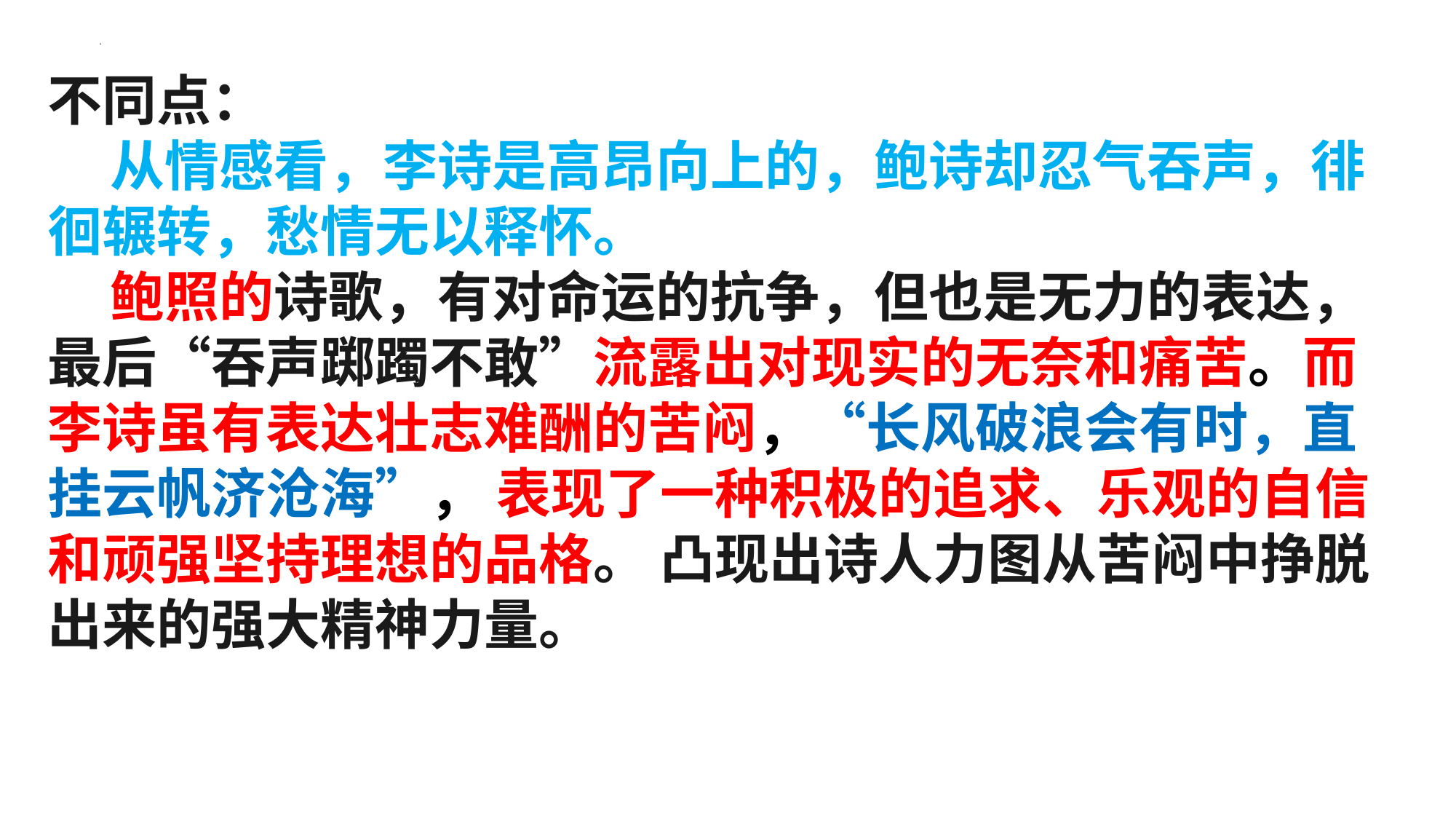

不同点：
    从情感看，李诗是高昂向上的，鲍诗却忍气吞声，徘徊辗转，愁情无以释怀。
    鲍照的诗歌，有对命运的抗争，但也是无力的表达，最后“吞声踯躅不敢”流露出对现实的无奈和痛苦。而李诗虽有表达壮志难酬的苦闷，“长风破浪会有时，直挂云帆济沧海”， 表现了一种积极的追求、乐观的自信和顽强坚持理想的品格。 凸现出诗人力图从苦闷中挣脱出来的强大精神力量。